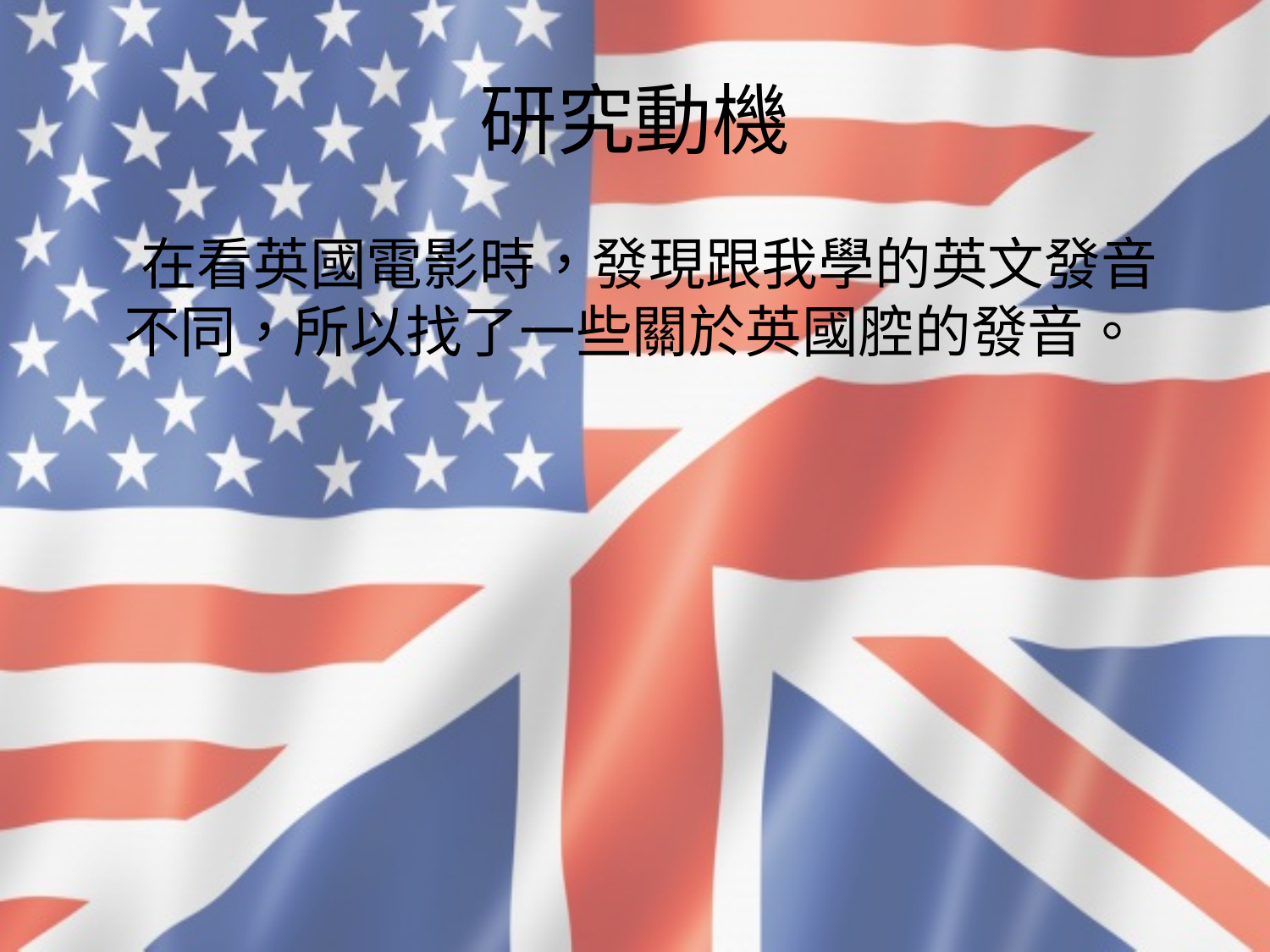

# 研究動機
    在看英國電影時，發現跟我學的英文發音不同，所以找了一些關於英國腔的發音。